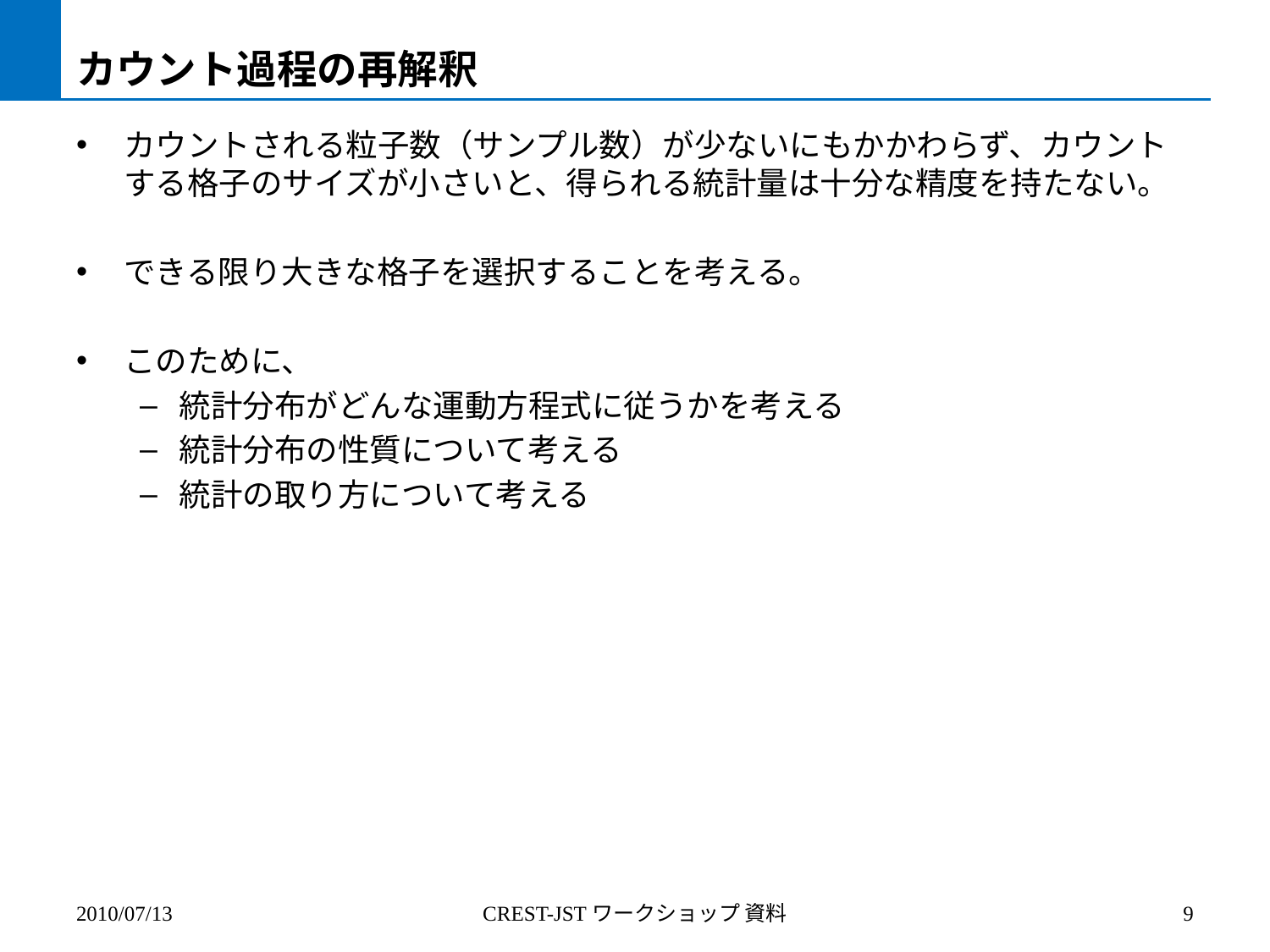

# カウント過程の再解釈
カウントされる粒子数（サンプル数）が少ないにもかかわらず、カウントする格子のサイズが小さいと、得られる統計量は十分な精度を持たない。

できる限り大きな格子を選択することを考える。

このために、
統計分布がどんな運動方程式に従うかを考える
統計分布の性質について考える
統計の取り方について考える

2010/07/13
CREST-JSTワークショップ 資料
9